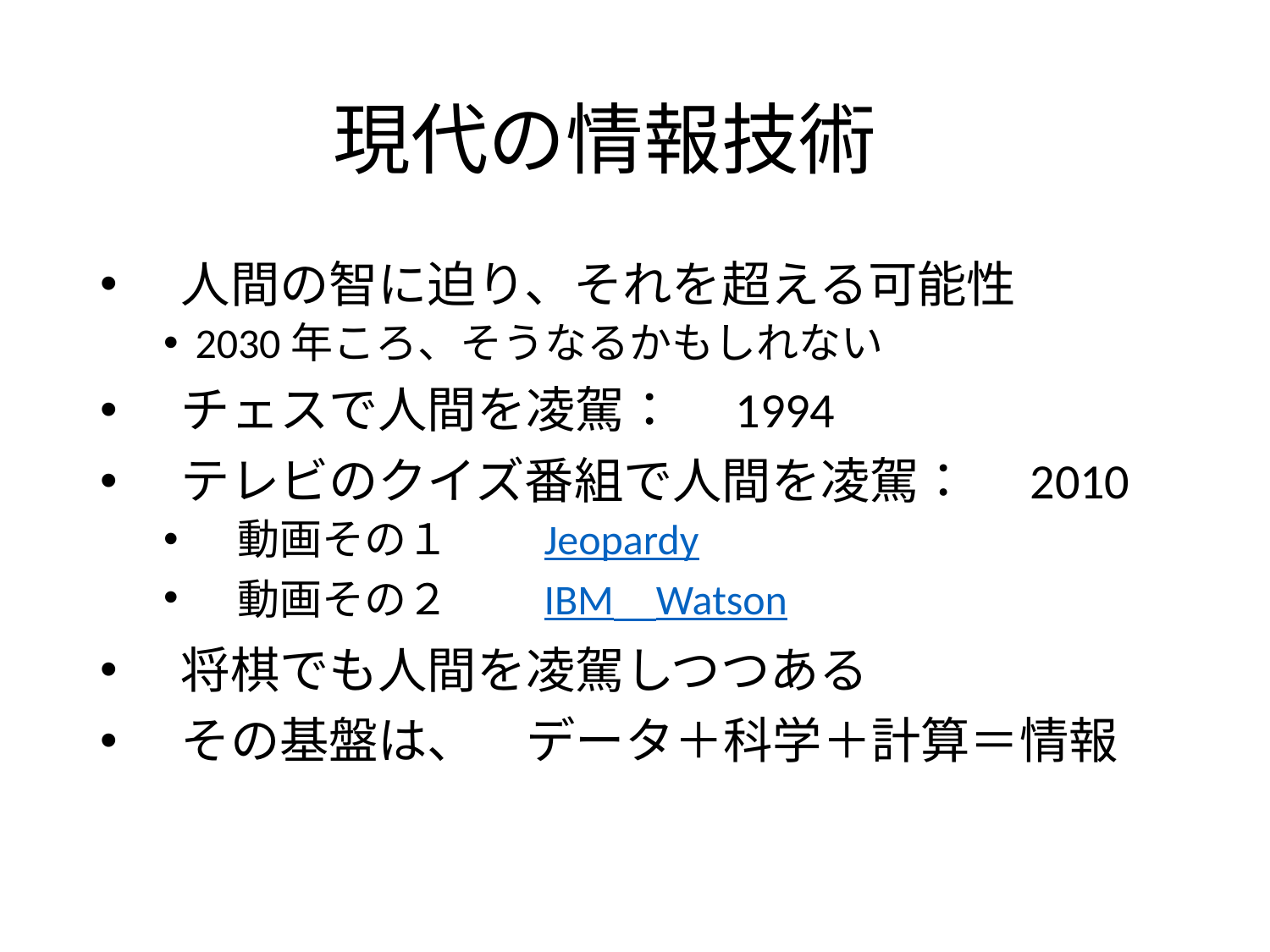

# 現代の情報技術
　人間の智に迫り、それを超える可能性
2030年ころ、そうなるかもしれない
　チェスで人間を凌駕：　1994
　テレビのクイズ番組で人間を凌駕：　2010
　動画その１　　Jeopardy
　動画その２　　IBM　Watson
　将棋でも人間を凌駕しつつある
　その基盤は、　データ＋科学＋計算＝情報